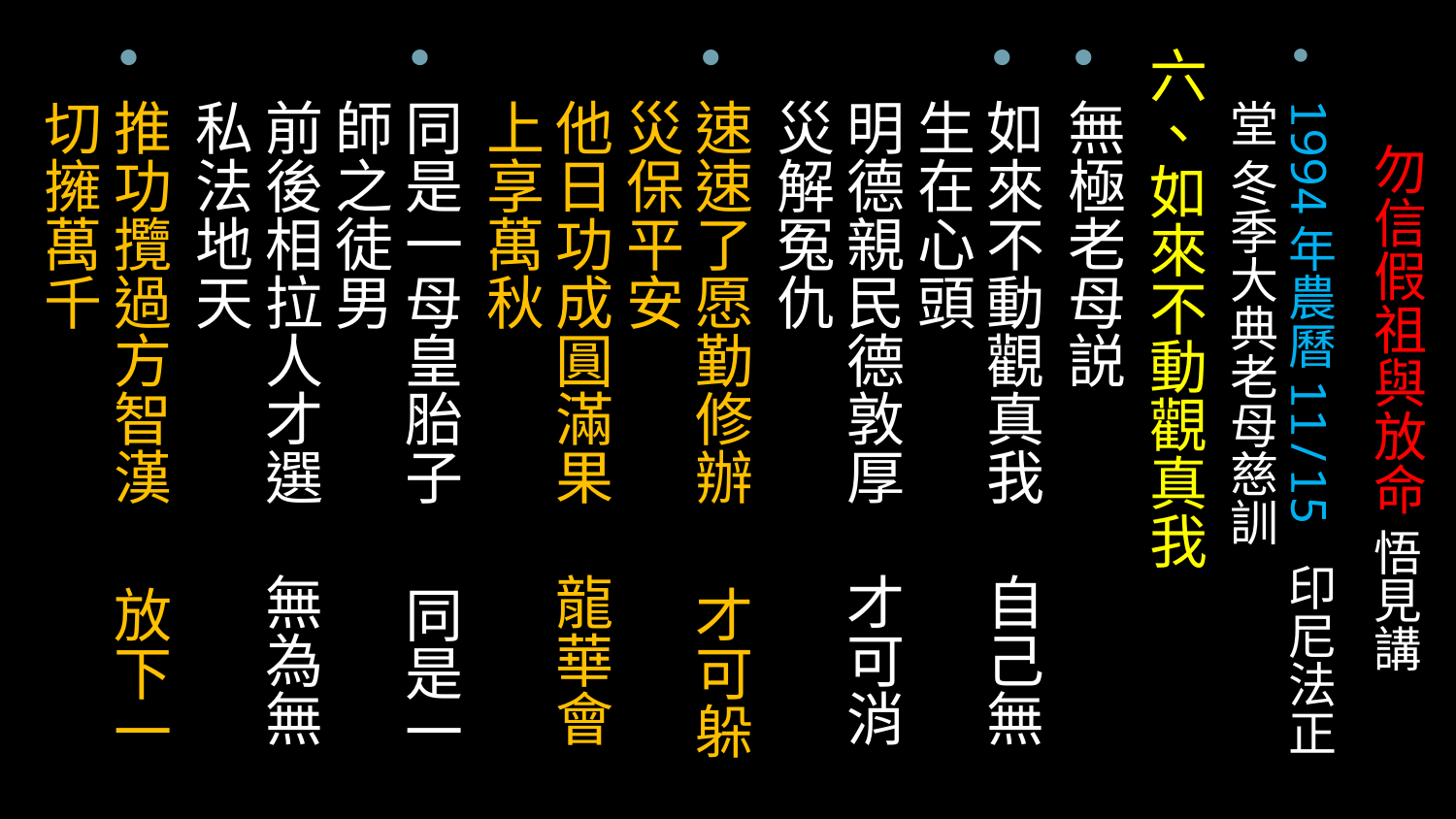

# 勿信假祖與放命 悟見講
1994年農曆11/15 印尼法正堂 冬季大典老母慈訓
六、如來不動觀真我
無極老母説
如來不動觀真我     自己無生在心頭
明德親民德敦厚     才可消災解冤仇
速速了愿勤修辦      才可躲災保平安
他日功成圓滿果     龍華會上享萬秋
同是一母皇胎子      同是一師之徒男
前後相拉人才選     無為無私法地天
推功攬過方智漢      放下一切擁萬千